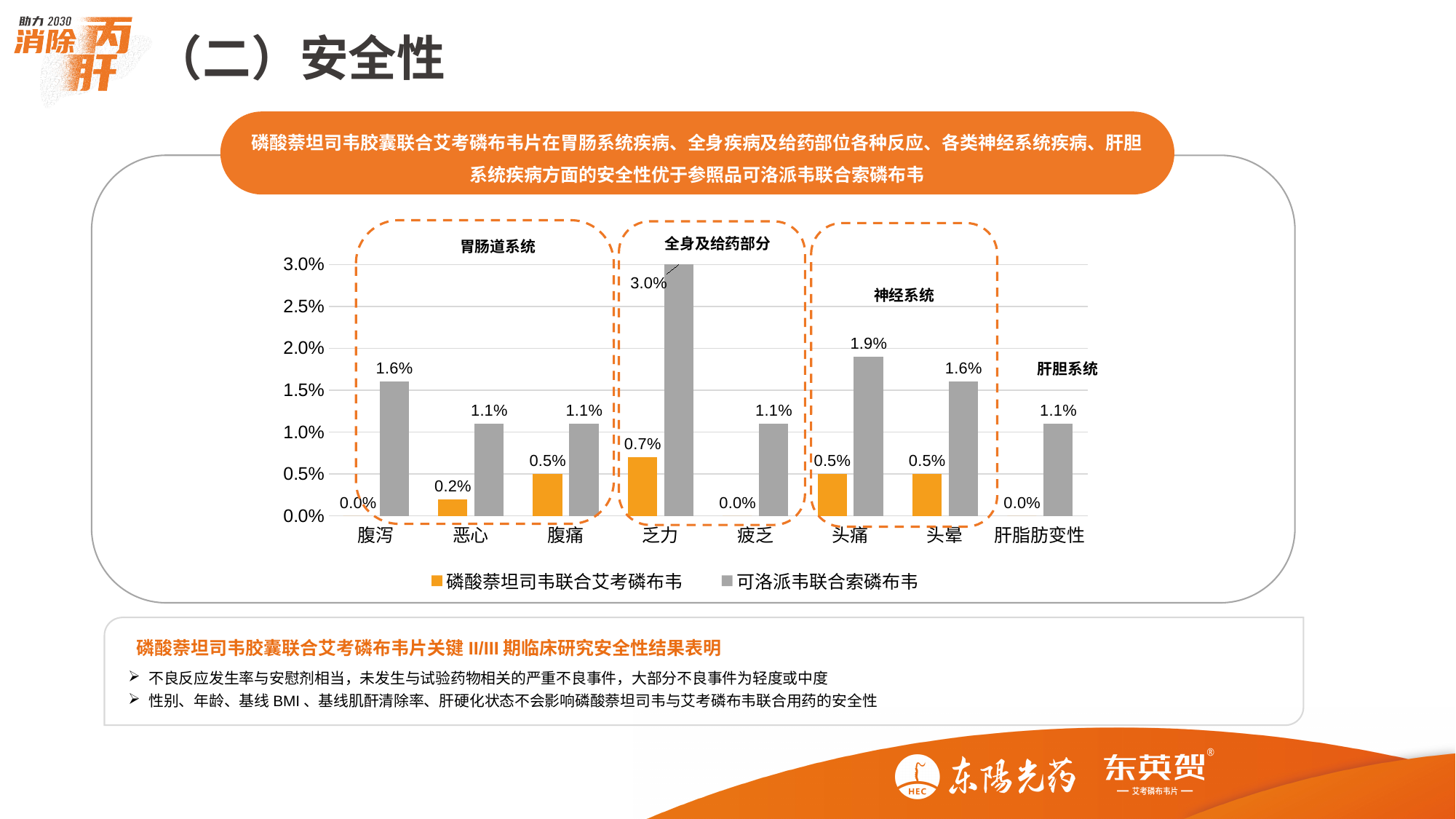

（二）安全性
磷酸萘坦司韦胶囊联合艾考磷布韦片在胃肠系统疾病、全身疾病及给药部位各种反应、各类神经系统疾病、肝胆系统疾病方面的安全性优于参照品可洛派韦联合索磷布韦

### Chart

| Category | 磷酸萘坦司韦联合艾考磷布韦 | 可洛派韦联合索磷布韦 |
|---|---|---|
| 腹泻 | 0.0 | 0.016 |
| 恶心 | 0.002 | 0.011 |
| 腹痛 | 0.005 | 0.011 |
| 乏力 | 0.007 | 0.03 |
| 疲乏 | 0.0 | 0.011 |
| 头痛 | 0.005 | 0.019 |
| 头晕 | 0.005 | 0.016 |
| 肝脂肪变性 | 0.0 | 0.011 |

全身及给药部分
胃肠道系统
神经系统
肝胆系统

磷酸萘坦司韦胶囊联合艾考磷布韦片关键II/III期临床研究安全性结果表明
不良反应发生率与安慰剂相当，未发生与试验药物相关的严重不良事件，大部分不良事件为轻度或中度
性别、年龄、基线BMI、基线肌酐清除率、肝硬化状态不会影响磷酸萘坦司韦与艾考磷布韦联合用药的安全性